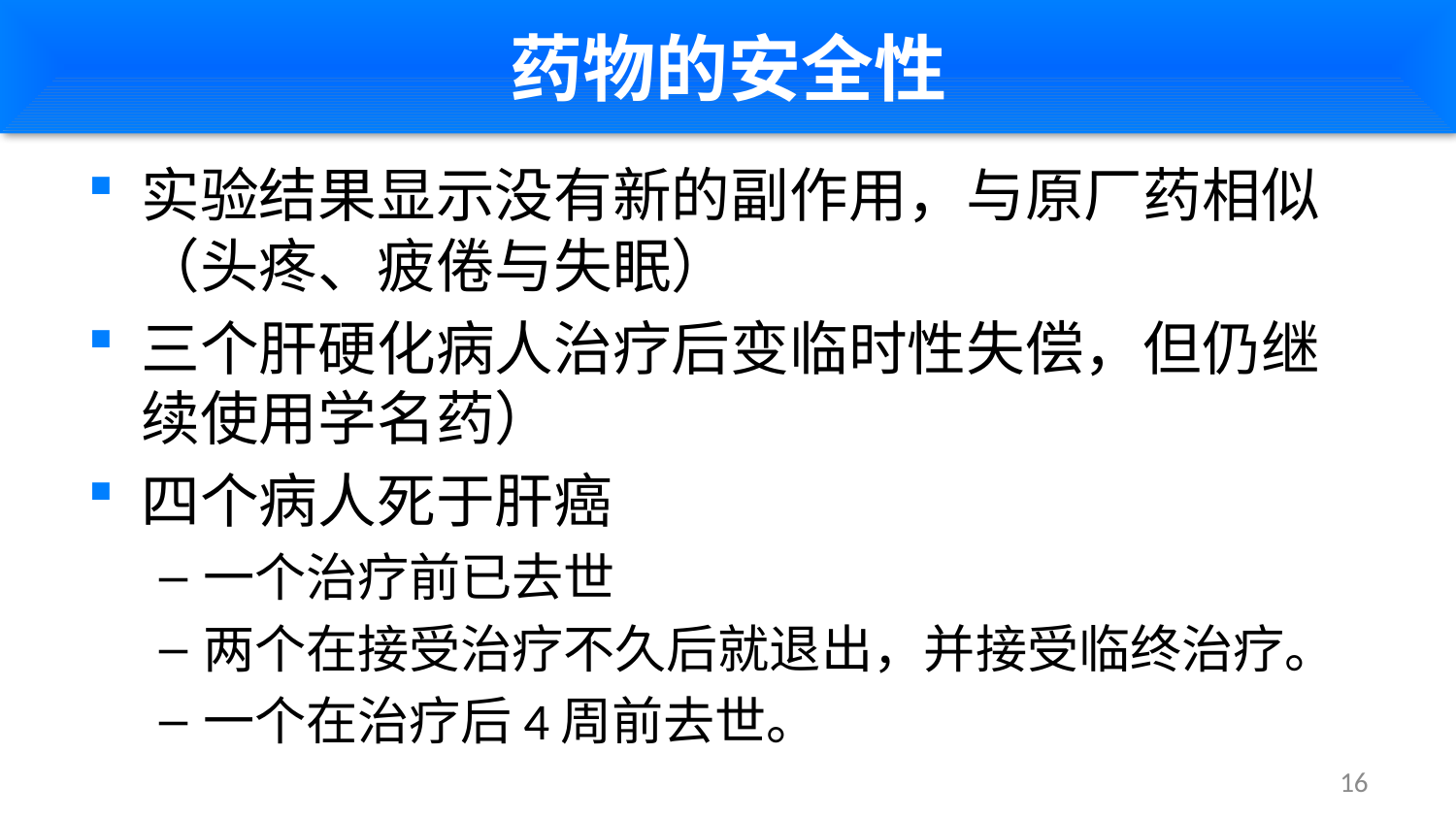

# 药物的安全性
实验结果显示没有新的副作用，与原厂药相似（头疼、疲倦与失眠）
三个肝硬化病人治疗后变临时性失偿，但仍继续使用学名药）
四个病人死于肝癌
一个治疗前已去世
两个在接受治疗不久后就退出，并接受临终治疗。
一个在治疗后4周前去世。
16